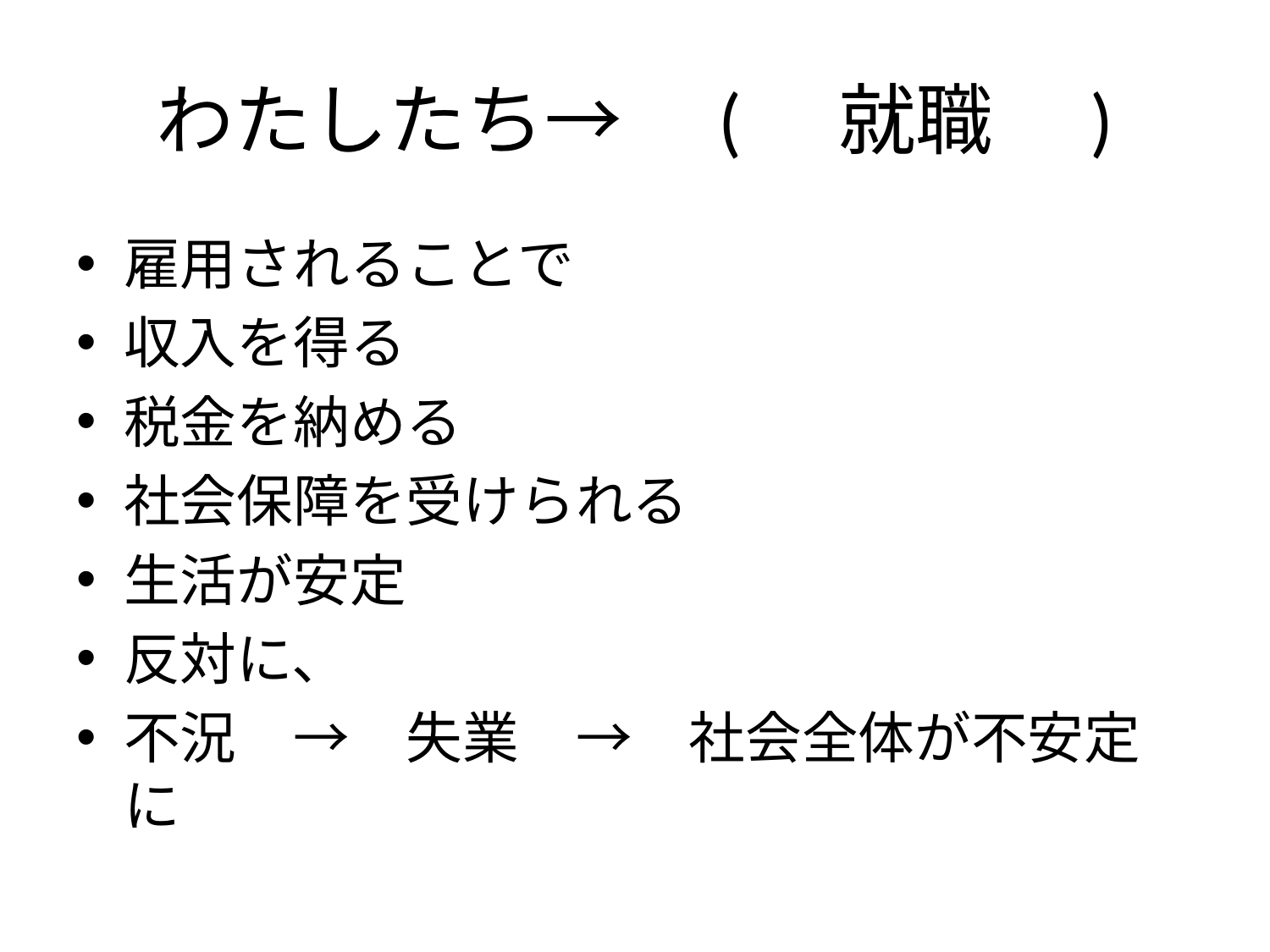

# わたしたち→　(　就職　)
雇用されることで
収入を得る
税金を納める
社会保障を受けられる
生活が安定
反対に、
不況　→　失業　→　社会全体が不安定に